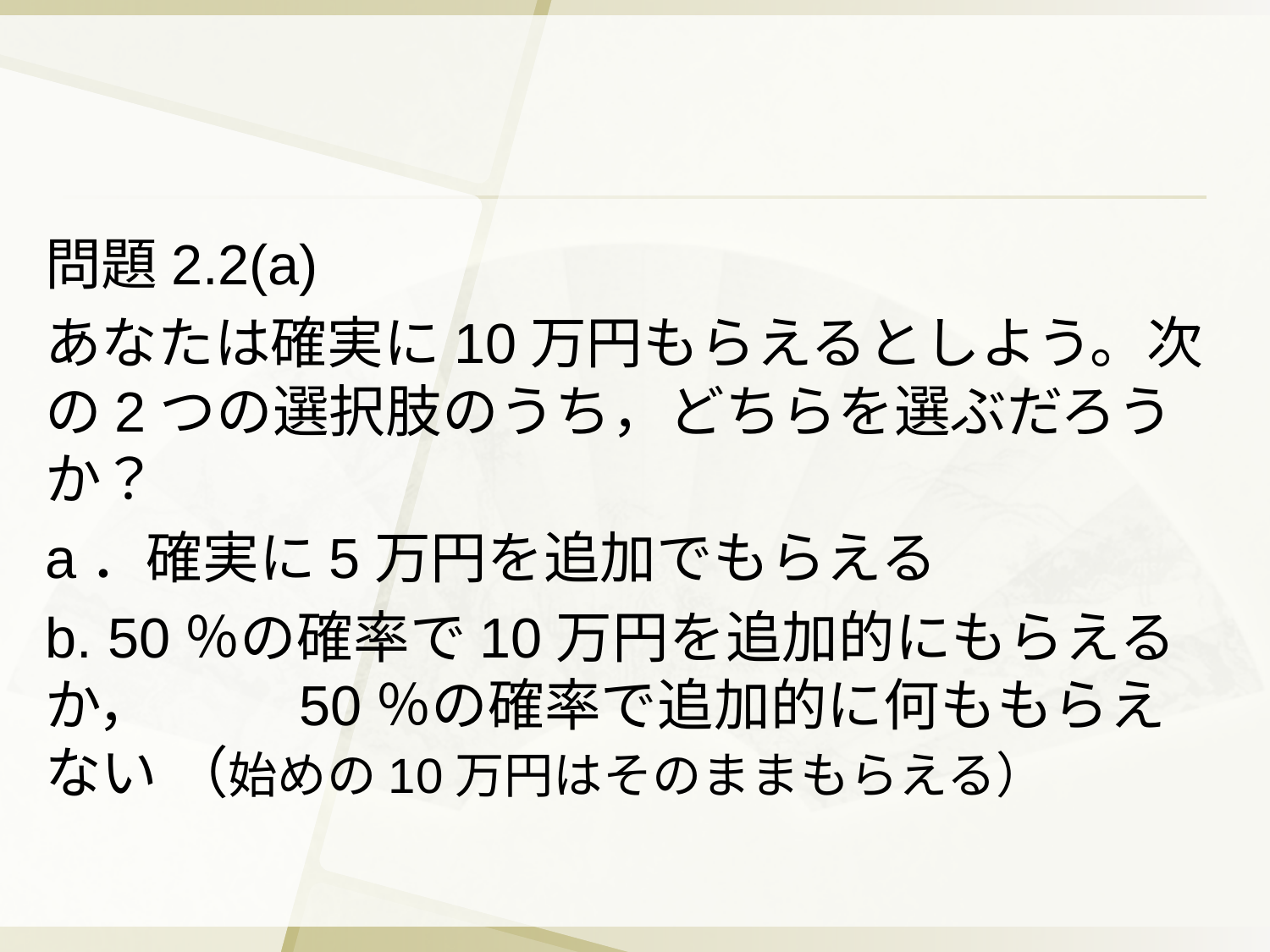

#
問題2.2(a)
あなたは確実に10万円もらえるとしよう。次の2つの選択肢のうち，どちらを選ぶだろうか？
a．確実に5万円を追加でもらえる
b. 50％の確率で10万円を追加的にもらえるか，　	50％の確率で追加的に何ももらえない	（始めの10万円はそのままもらえる）